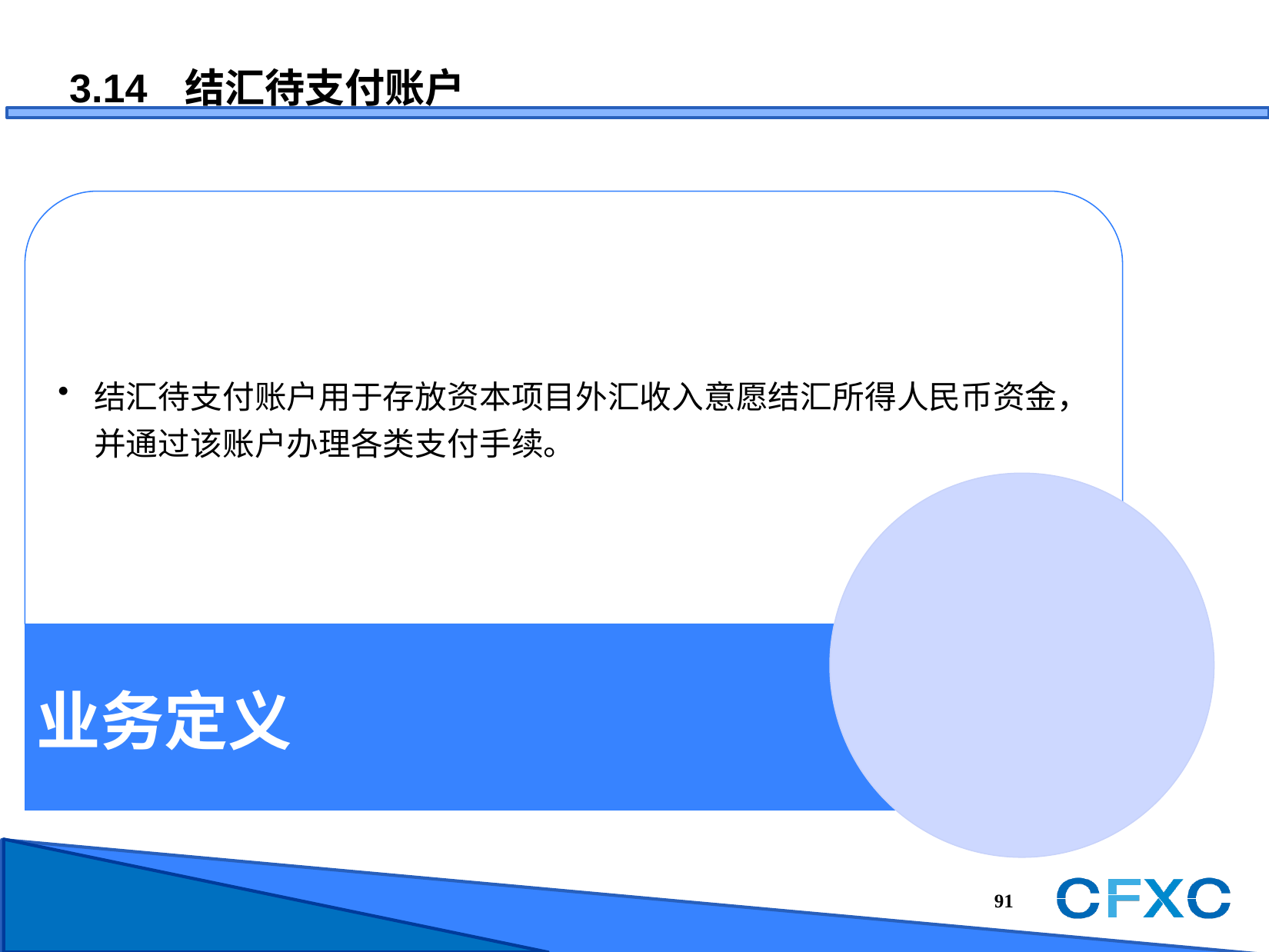

3.14	结汇待支付账户
业务定义
结汇待支付账户用于存放资本项目外汇收入意愿结汇所得人民币资金，并通过该账户办理各类支付手续。
91